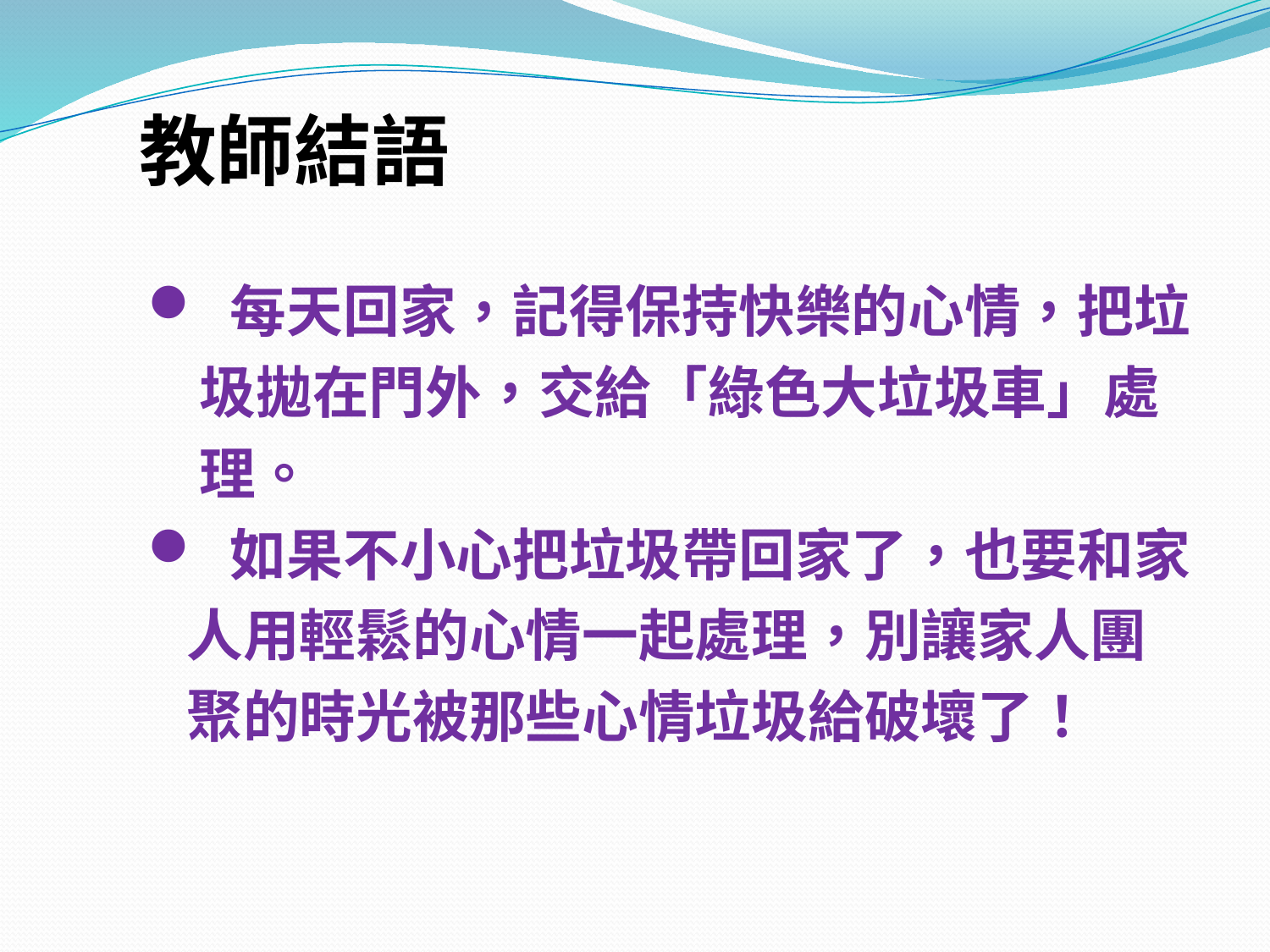

教師結語
 每天回家，記得保持快樂的心情，把垃
   圾拋在門外，交給「綠色大垃圾車」處
   理。
 如果不小心把垃圾帶回家了，也要和家
  人用輕鬆的心情一起處理，別讓家人團
  聚的時光被那些心情垃圾給破壞了！